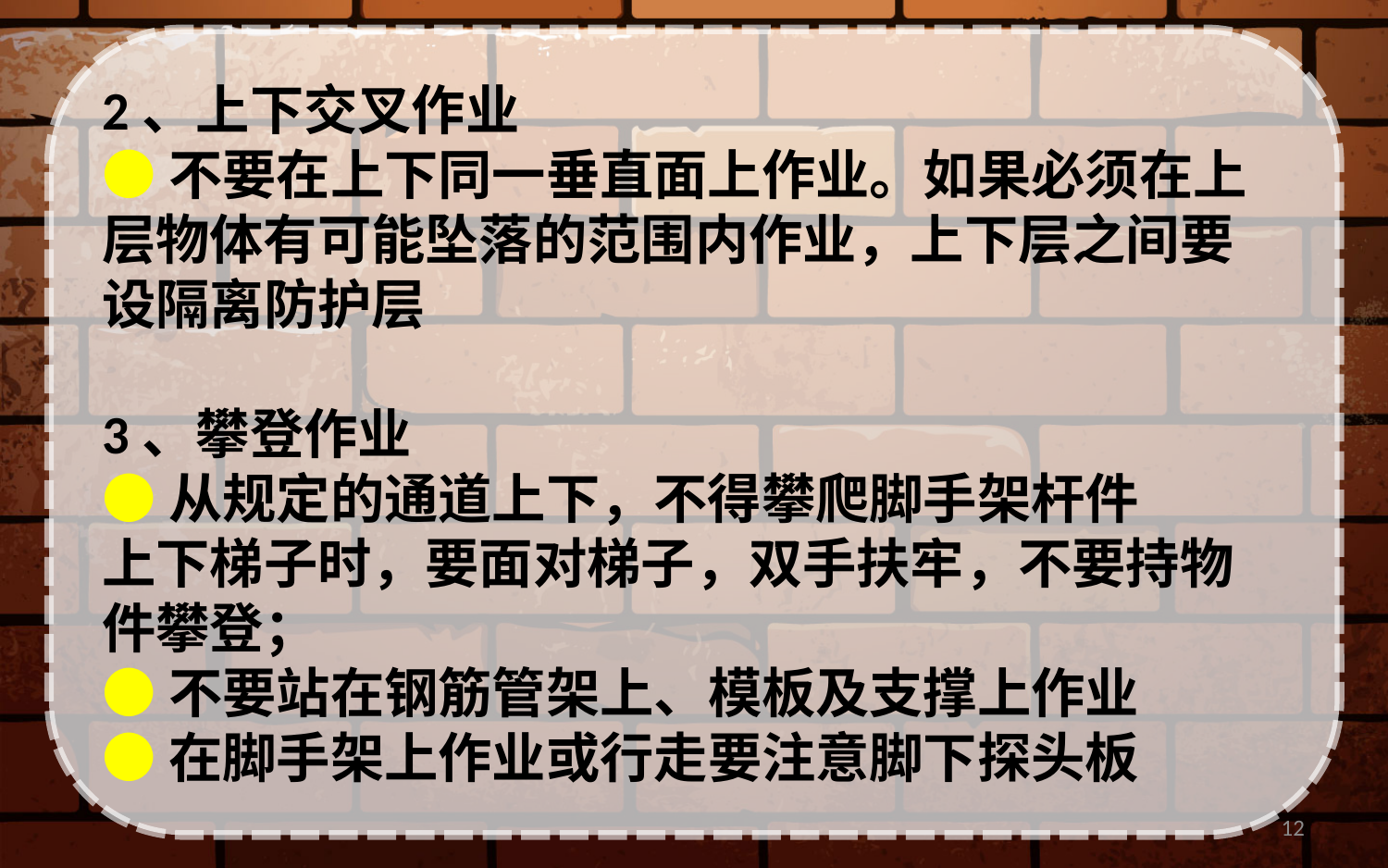

2、上下交叉作业
●不要在上下同一垂直面上作业。如果必须在上层物体有可能坠落的范围内作业，上下层之间要设隔离防护层

3、攀登作业
●从规定的通道上下，不得攀爬脚手架杆件
上下梯子时，要面对梯子，双手扶牢，不要持物件攀登；
●不要站在钢筋管架上、模板及支撑上作业
●在脚手架上作业或行走要注意脚下探头板
12